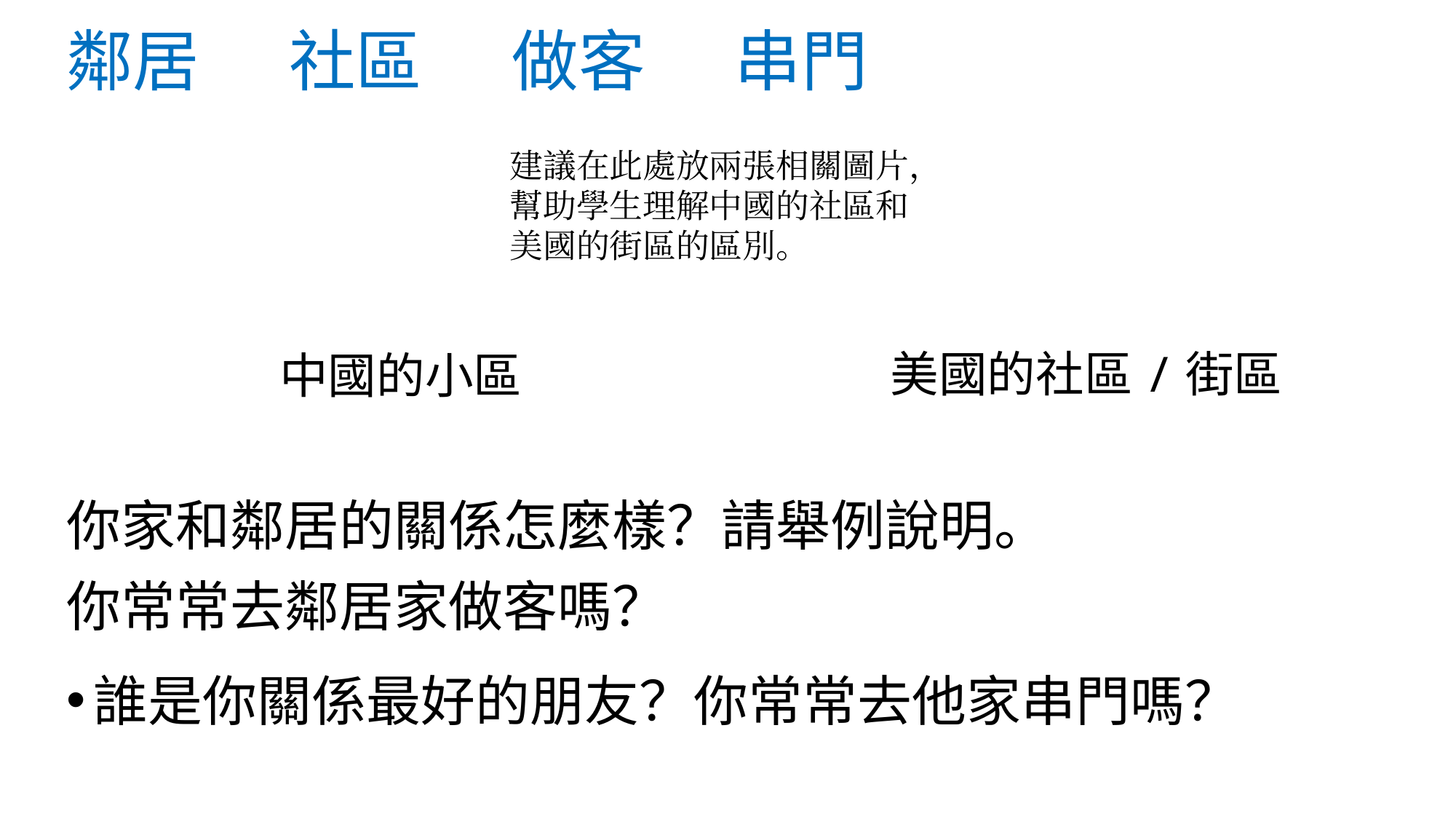

# 鄰居      社區      做客      串門
建議在此處放兩張相關圖片，幫助學生理解中國的社區和美國的街區的區別。
美國的社區/街區
中國的小區
你家和鄰居的關係怎麼樣？請舉例說明。
你常常去鄰居家做客嗎？
誰是你關係最好的朋友？你常常去他家串門嗎？